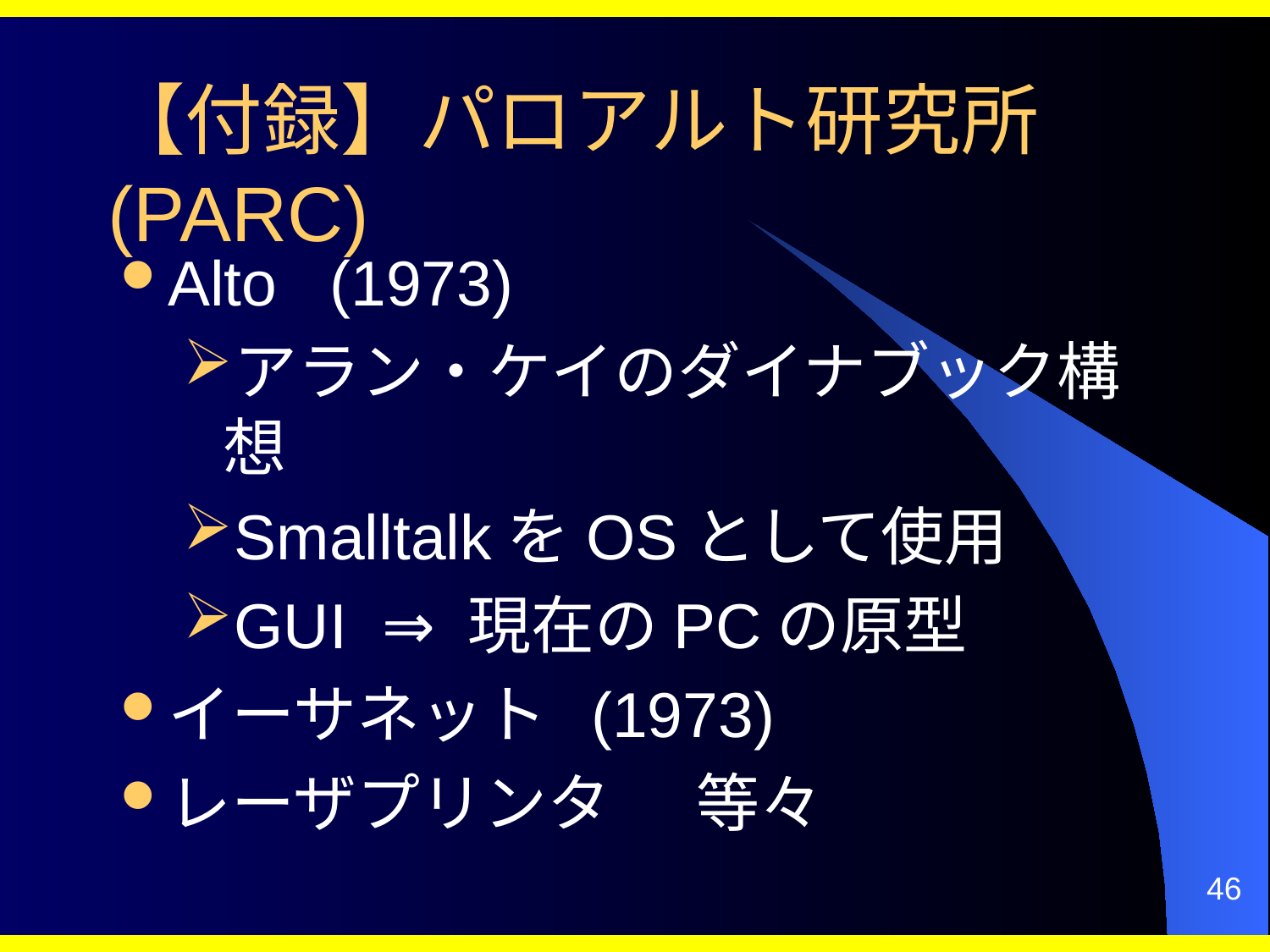

# 【付録】パロアルト研究所 (PARC)
Alto   (1973)
アラン・ケイのダイナブック構想
SmalltalkをOSとして使用
GUI  ⇒ 現在のPCの原型
イーサネット  (1973)
レーザプリンタ      等々
46